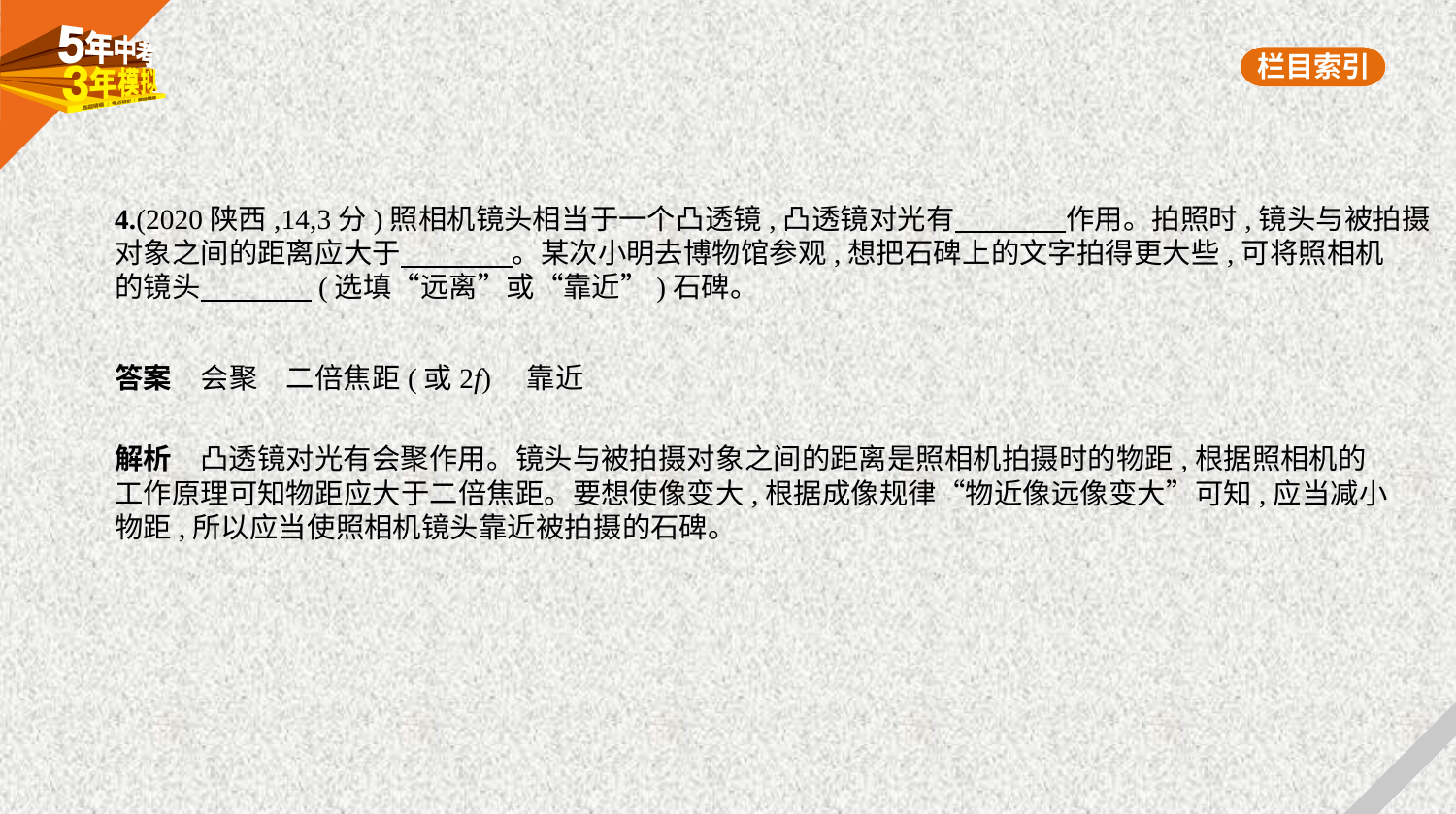

4.(2020陕西,14,3分)照相机镜头相当于一个凸透镜,凸透镜对光有　　　    作用。拍照时,镜头与被拍摄
对象之间的距离应大于　　　    。某次小明去博物馆参观,想把石碑上的文字拍得更大些,可将照相机
的镜头　　　    (选填“远离”或“靠近”)石碑。
答案　会聚　二倍焦距(或2f)　靠近
解析　凸透镜对光有会聚作用。镜头与被拍摄对象之间的距离是照相机拍摄时的物距,根据照相机的
工作原理可知物距应大于二倍焦距。要想使像变大,根据成像规律“物近像远像变大”可知,应当减小
物距,所以应当使照相机镜头靠近被拍摄的石碑。